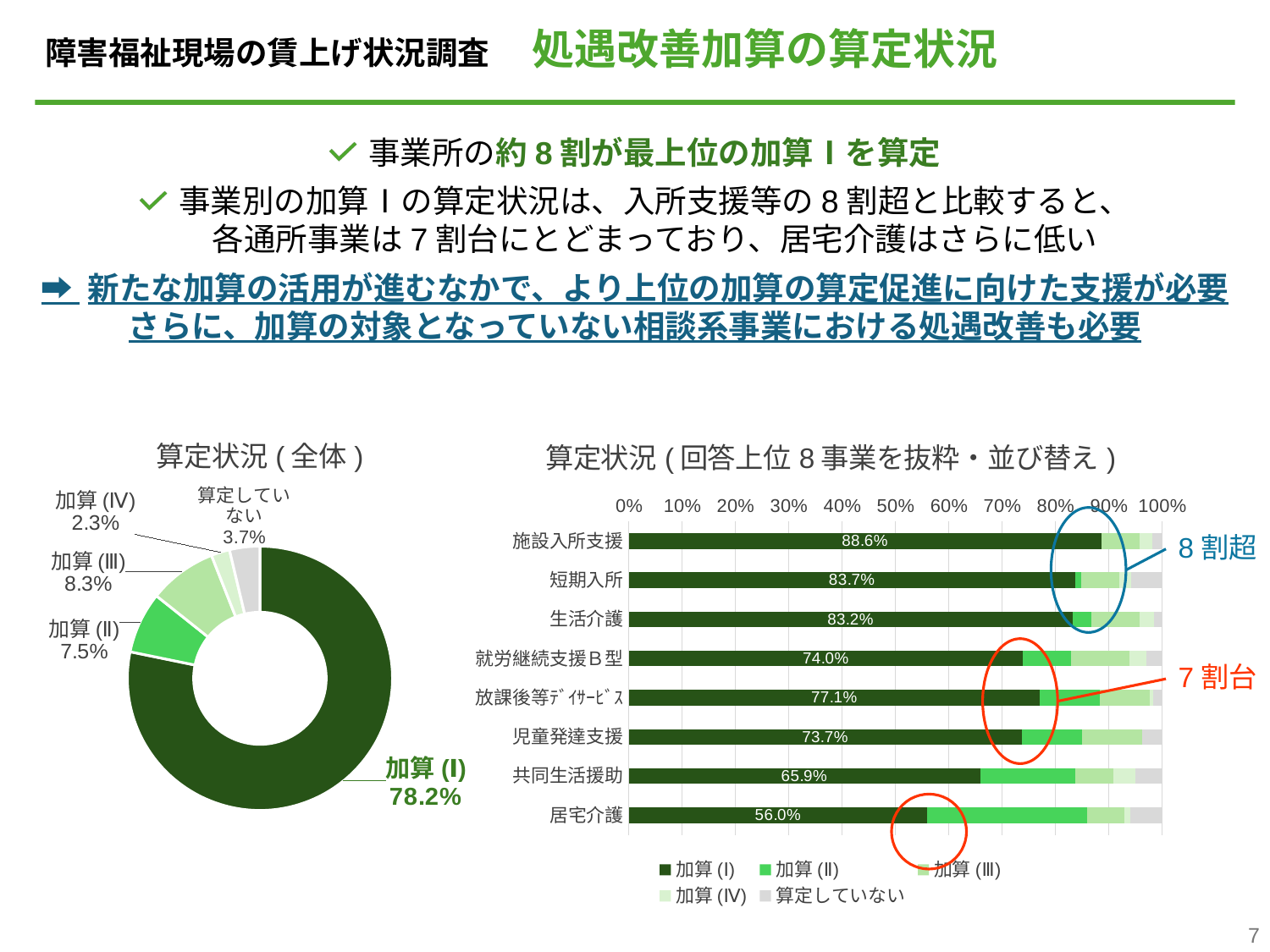

# 障害福祉現場の賃上げ状況調査　処遇改善加算の算定状況
事業所の約8割が最上位の加算Ⅰを算定
事業別の加算Ⅰの算定状況は、入所支援等の8割超と比較すると、
各通所事業は7割台にとどまっており、居宅介護はさらに低い
➡ 新たな加算の活用が進むなかで、より上位の加算の算定促進に向けた支援が必要
さらに、加算の対象となっていない相談系事業における処遇改善も必要

### Chart: 算定状況(回答上位8事業を抜粋・並び替え)

| Category | 加算(Ⅰ) | 加算(Ⅱ) | 加算(Ⅲ) | 加算(Ⅳ) | 算定していない |
|---|---|---|---|---|---|
| 施設入所支援 | 0.8861 | 0.0 | 0.0721 | 0.024 | 0.0178 |
| 短期入所 | 0.837 | 0.0112 | 0.0724 | 0.0223 | 0.0571 |
| 生活介護 | 0.8321 | 0.0351 | 0.0914 | 0.0266 | 0.0148 |
| 就労継続支援Ｂ型 | 0.7396 | 0.0896 | 0.1104 | 0.0313 | 0.0292 |
| 放課後等ﾃﾞｲｻｰﾋﾞｽ | 0.7709 | 0.1117 | 0.095 | 0.0056 | 0.0168 |
| 児童発達支援 | 0.7368 | 0.1128 | 0.1128 | 0.0 | 0.0376 |
| 共同生活援助 | 0.6588 | 0.1785 | 0.0709 | 0.042 | 0.0499 |
| 居宅介護 | 0.56 | 0.3 | 0.07 | 0.01 | 0.06 |

### Chart: 算定状況(全体)

| Category | 算定状況(全体) |
|---|---|
| 加算(Ⅰ) | 0.7822 |
| 加算(Ⅱ) | 0.0751 |
| 加算(Ⅲ) | 0.0831 |
| 加算(Ⅳ) | 0.0226 |
| 算定していない | 0.037 |
8割超

7割台

7